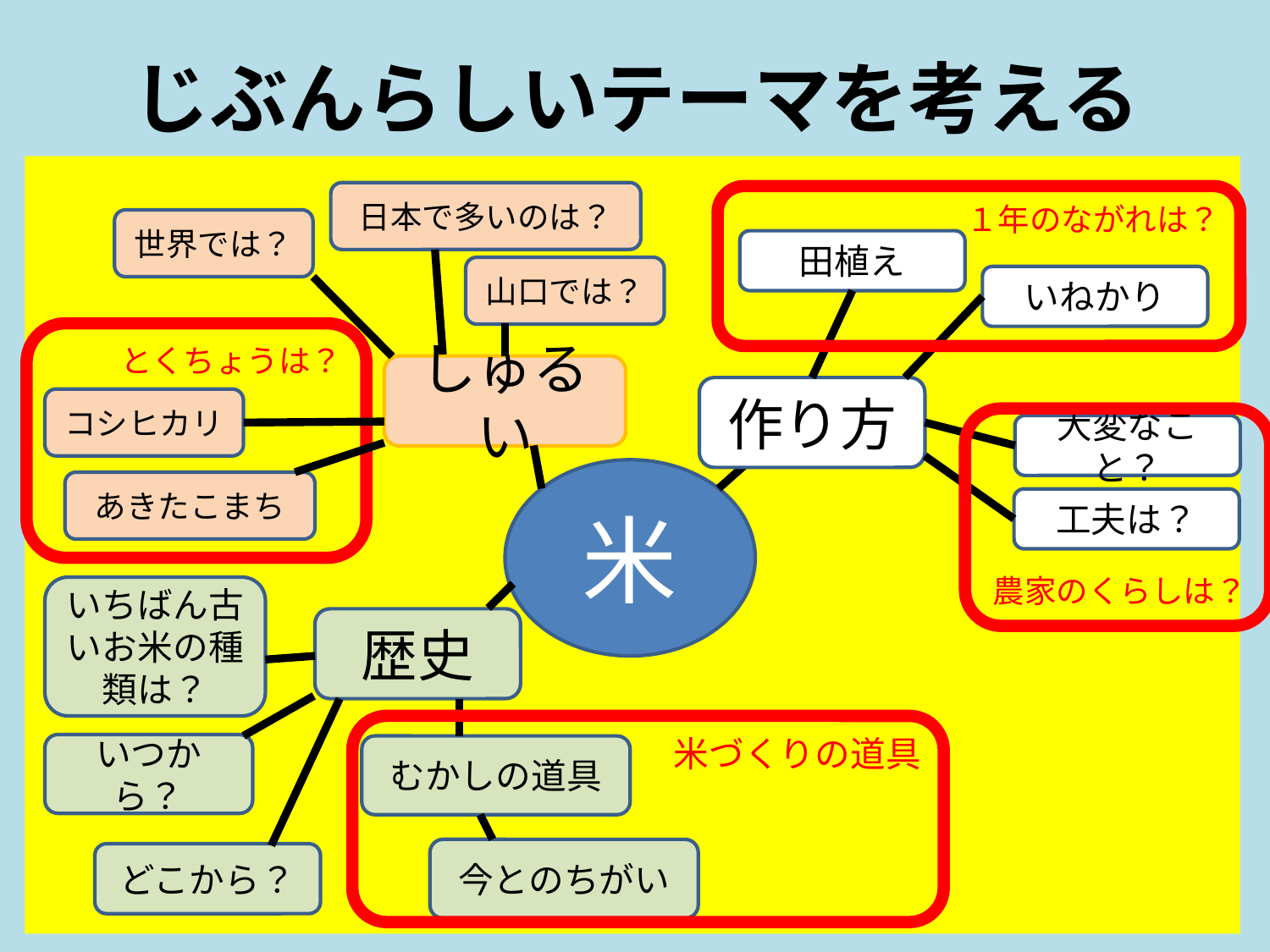

じぶんらしいテーマを考える
#
日本で多いのは？
１年のながれは？

世界では？
田植え
山口では？
いねかり
とくちょうは？

しゅるい
作り方
コシヒカリ
農家のくらしは？
大変なこと？
米
あきたこまち
工夫は？
いちばん古いお米の種類は？
歴史
米づくりの道具
いつから？
むかしの道具
今とのちがい
どこから？